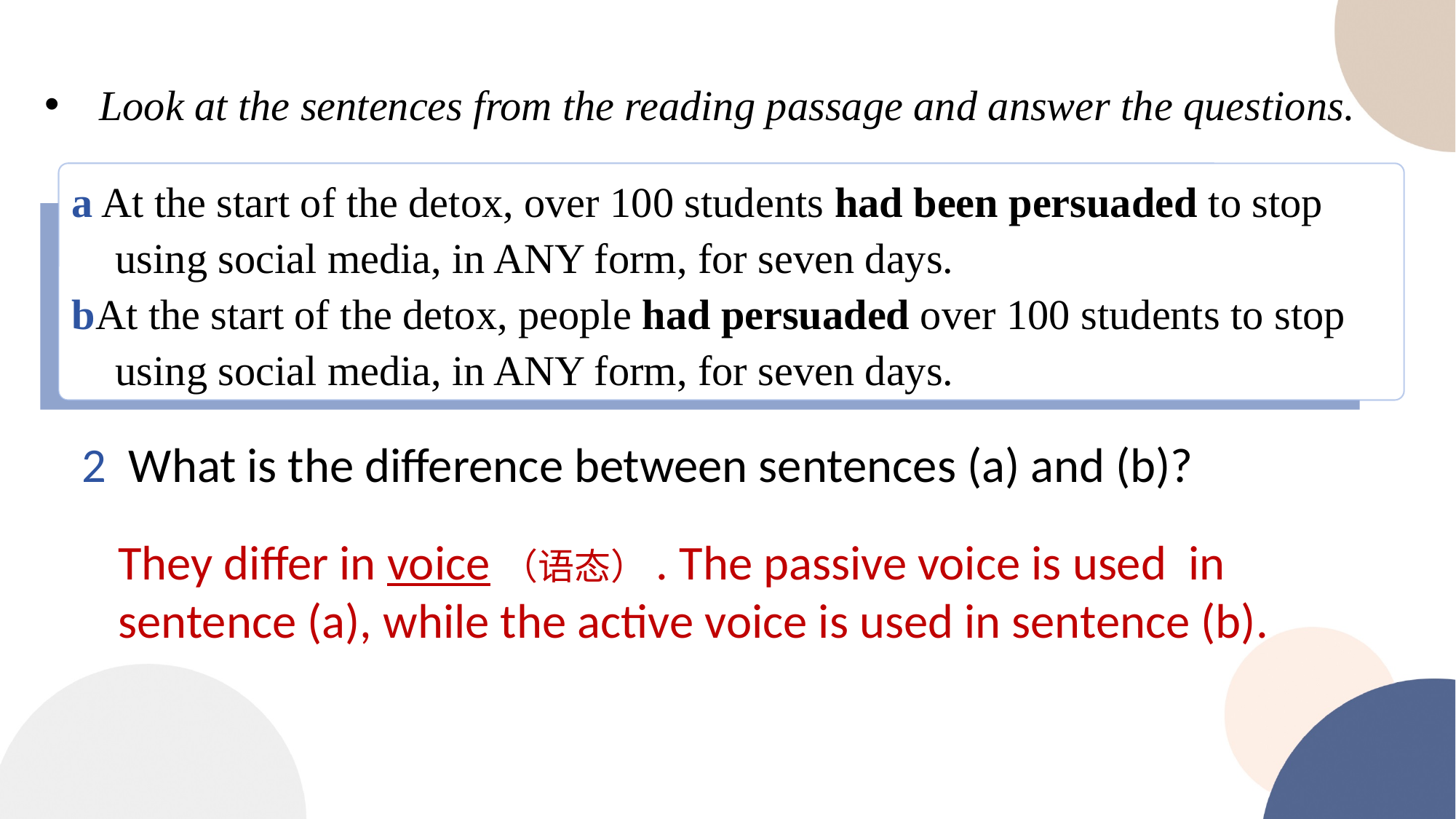

Look at the sentences from the reading passage and answer the questions.
a At the start of the detox, over 100 students had been persuaded to stop using social media, in ANY form, for seven days.
bAt the start of the detox, people had persuaded over 100 students to stop using social media, in ANY form, for seven days.

2  What is the difference between sentences (a) and (b)?
They differ in voice（语态）. The passive voice is used  in sentence (a), while the active voice is used in sentence (b).